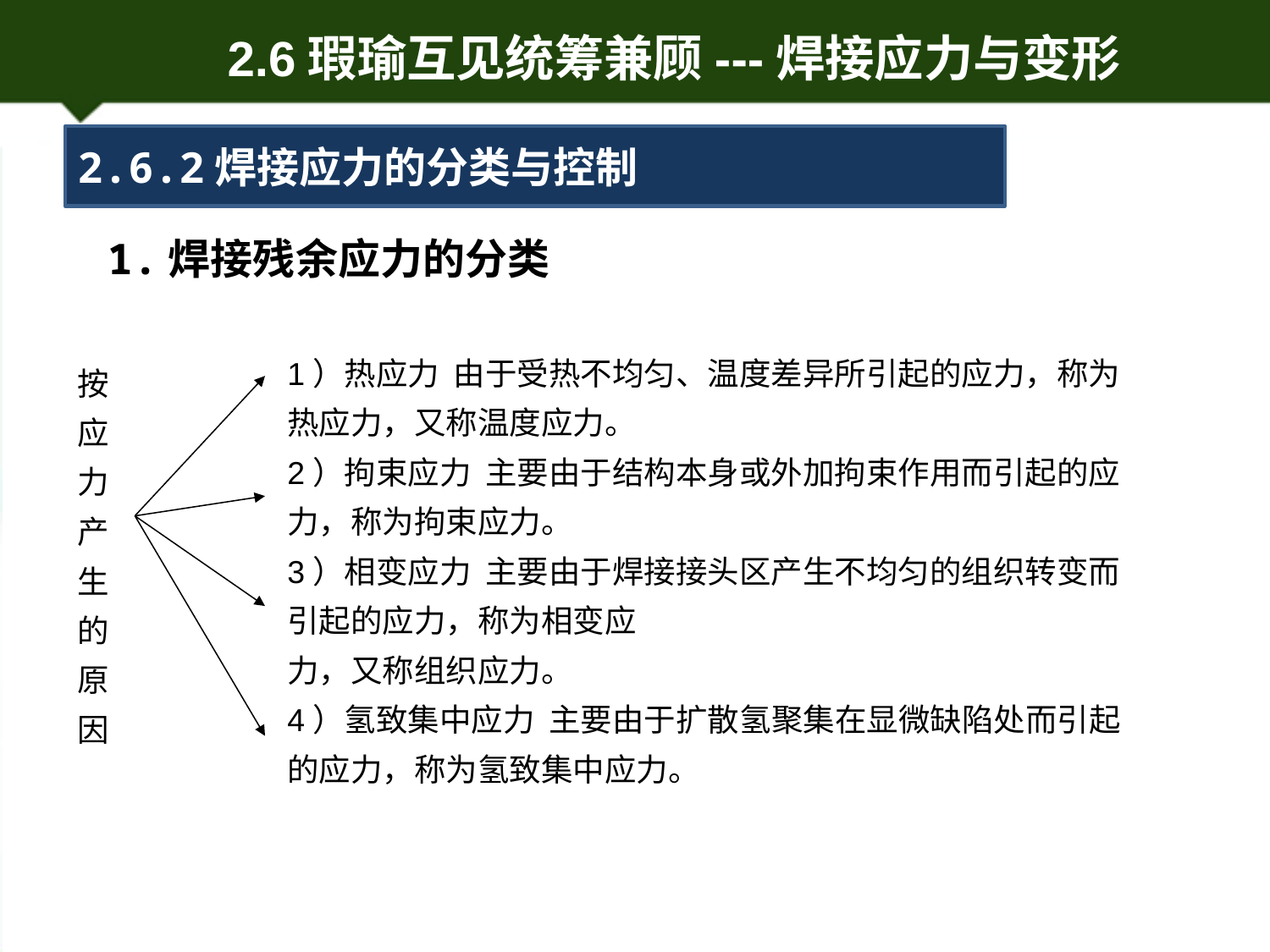

2.6.2焊接应力的分类与控制
1.焊接残余应力的分类
1）热应力  由于受热不均匀、温度差异所引起的应力，称为热应力，又称温度应力。
2）拘束应力  主要由于结构本身或外加拘束作用而引起的应力，称为拘束应力。
3）相变应力  主要由于焊接接头区产生不均匀的组织转变而引起的应力，称为相变应
力，又称组织应力。
4）氢致集中应力  主要由于扩散氢聚集在显微缺陷处而引起的应力，称为氢致集中应力。
按应力产生的原因